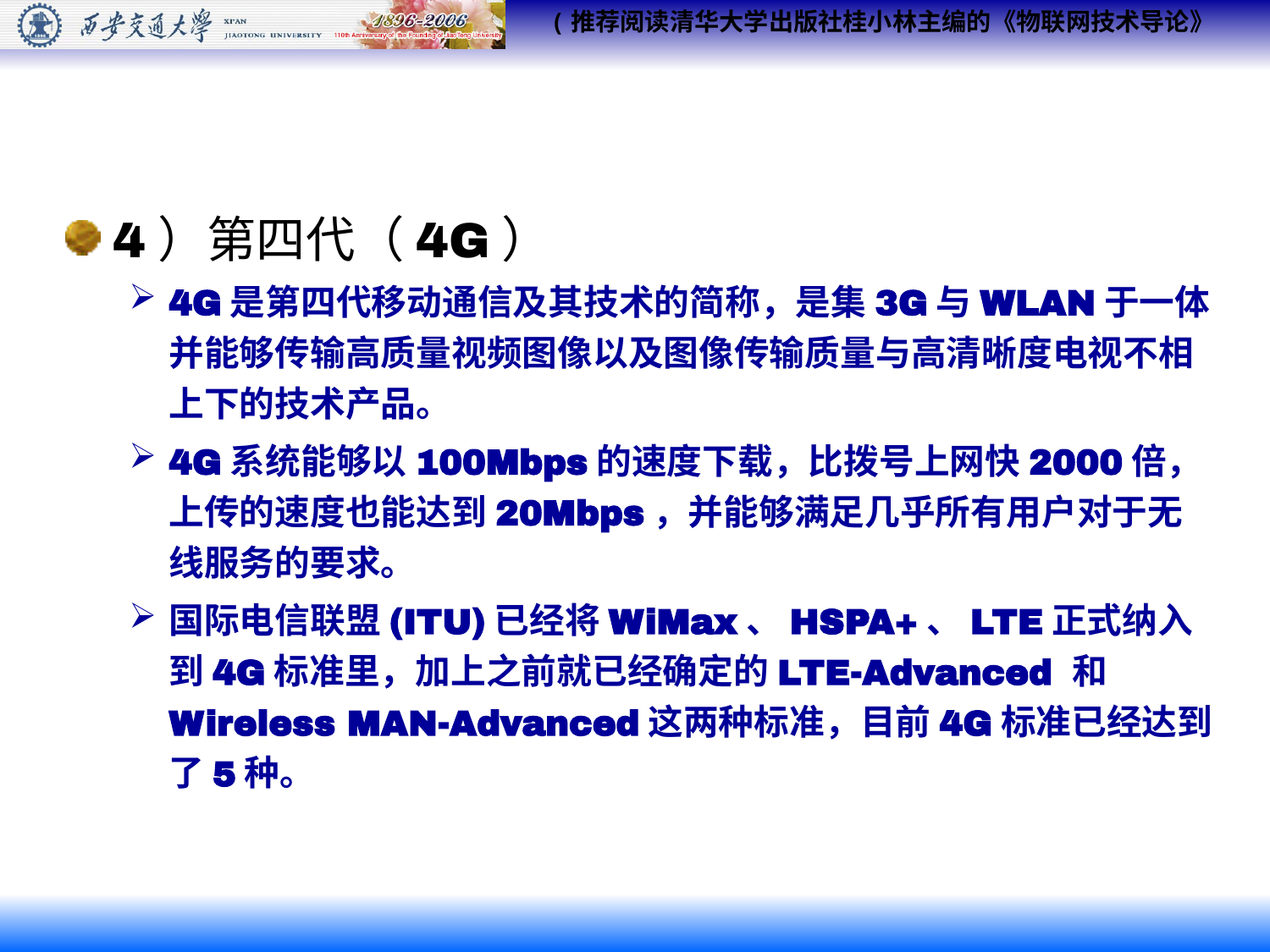

#
4）第四代（4G）
4G是第四代移动通信及其技术的简称，是集3G与WLAN于一体并能够传输高质量视频图像以及图像传输质量与高清晰度电视不相上下的技术产品。
4G系统能够以100Mbps的速度下载，比拨号上网快2000倍，上传的速度也能达到20Mbps，并能够满足几乎所有用户对于无线服务的要求。
国际电信联盟(ITU)已经将WiMax、HSPA+、LTE正式纳入到4G标准里，加上之前就已经确定的LTE-Advanced 和Wireless MAN-Advanced这两种标准，目前4G标准已经达到了5种。